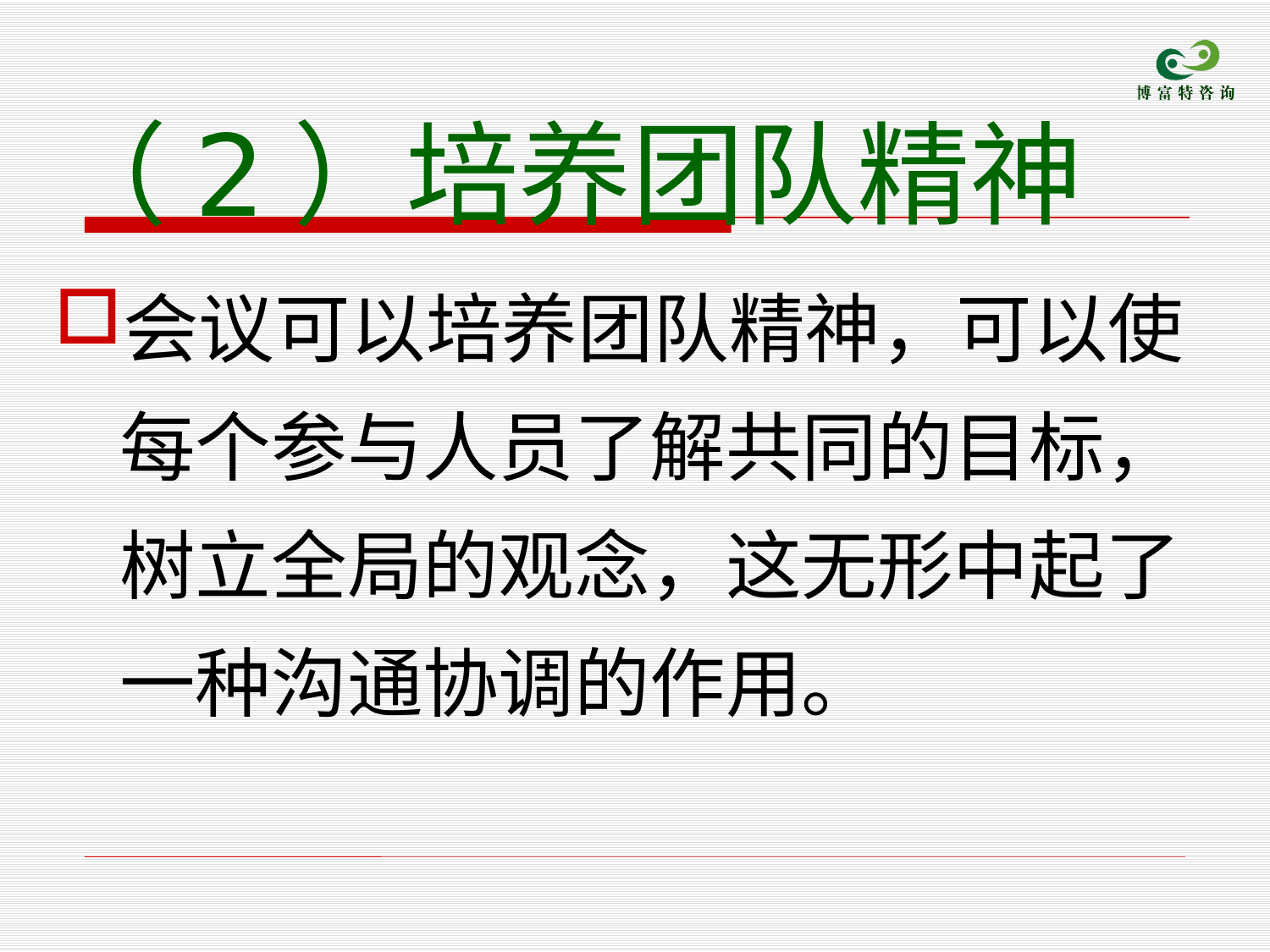

（2）培养团队精神
会议可以培养团队精神，可以使每个参与人员了解共同的目标，树立全局的观念，这无形中起了一种沟通协调的作用。
739